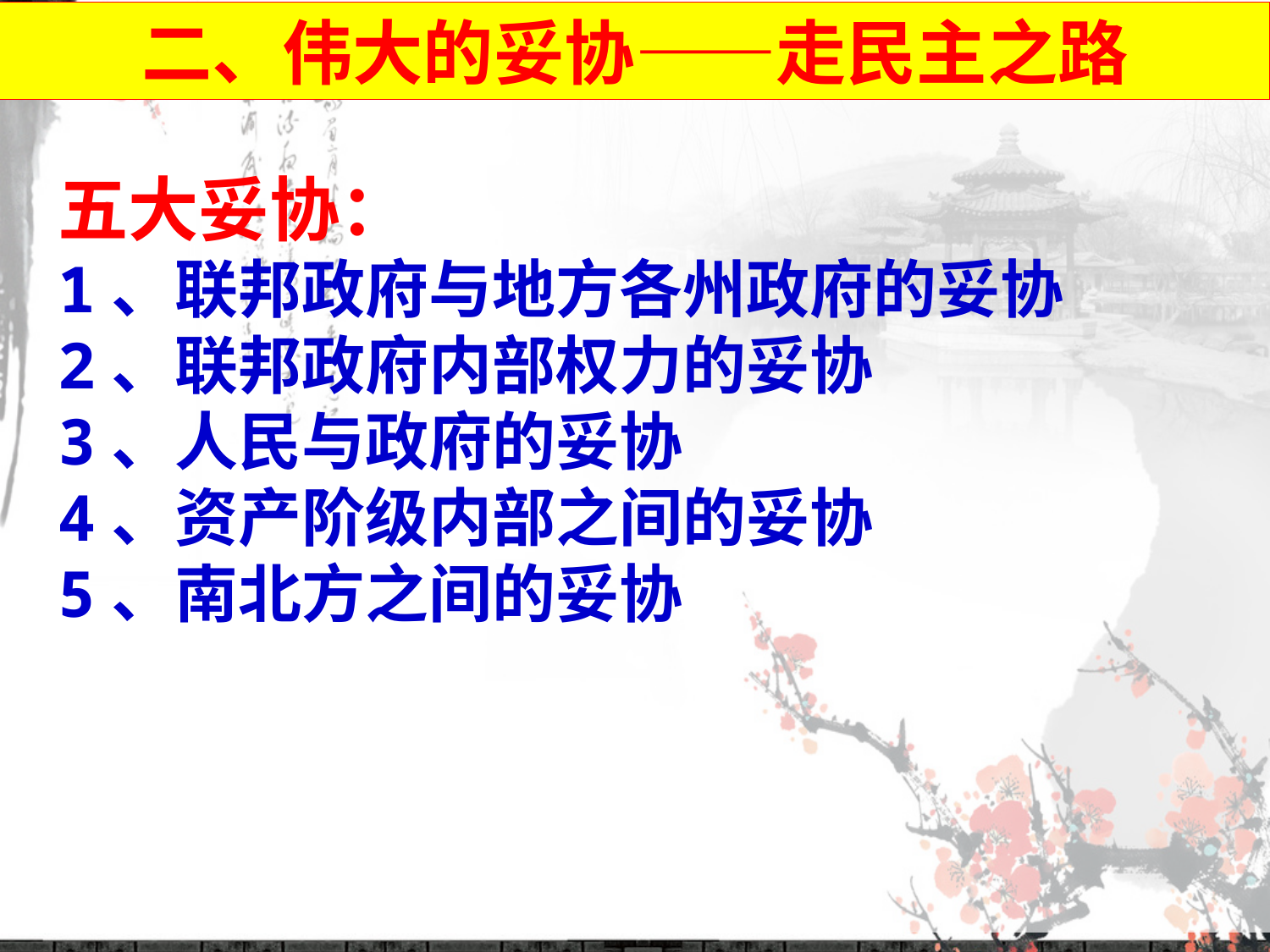

二、伟大的妥协——走民主之路
五大妥协：
1、联邦政府与地方各州政府的妥协
2、联邦政府内部权力的妥协
3、人民与政府的妥协
4、资产阶级内部之间的妥协
5、南北方之间的妥协